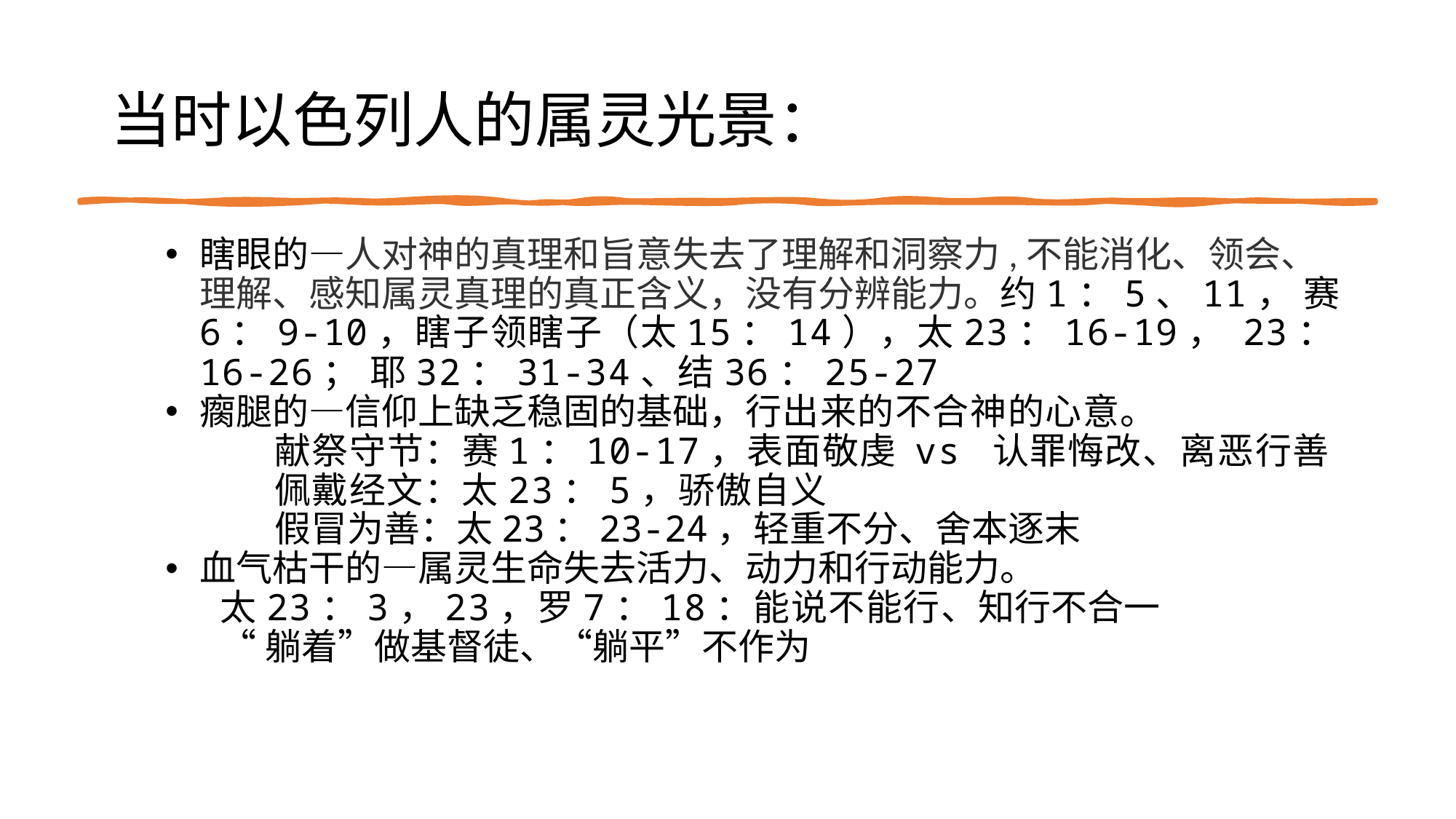

# 当时以色列人的属灵光景：

瞎眼的—人对神的真理和旨意失去了理解和洞察力,不能消化、领会、理解、感知属灵真理的真正含义，没有分辨能力。约1：5、11， 赛6：9-10，瞎子领瞎子（太15：14），太23：16-19， 23：16-26； 耶32：31-34、结36：25-27
瘸腿的—信仰上缺乏稳固的基础，行出来的不合神的心意。
	献祭守节：赛1：10-17，表面敬虔 vs 认罪悔改、离恶行善
	佩戴经文：太23：5，骄傲自义
	假冒为善：太23：23-24，轻重不分、舍本逐末
血气枯干的—属灵生命失去活力、动力和行动能力。
太23：3，23，罗7：18：能说不能行、知行不合一
“躺着”做基督徒、“躺平”不作为